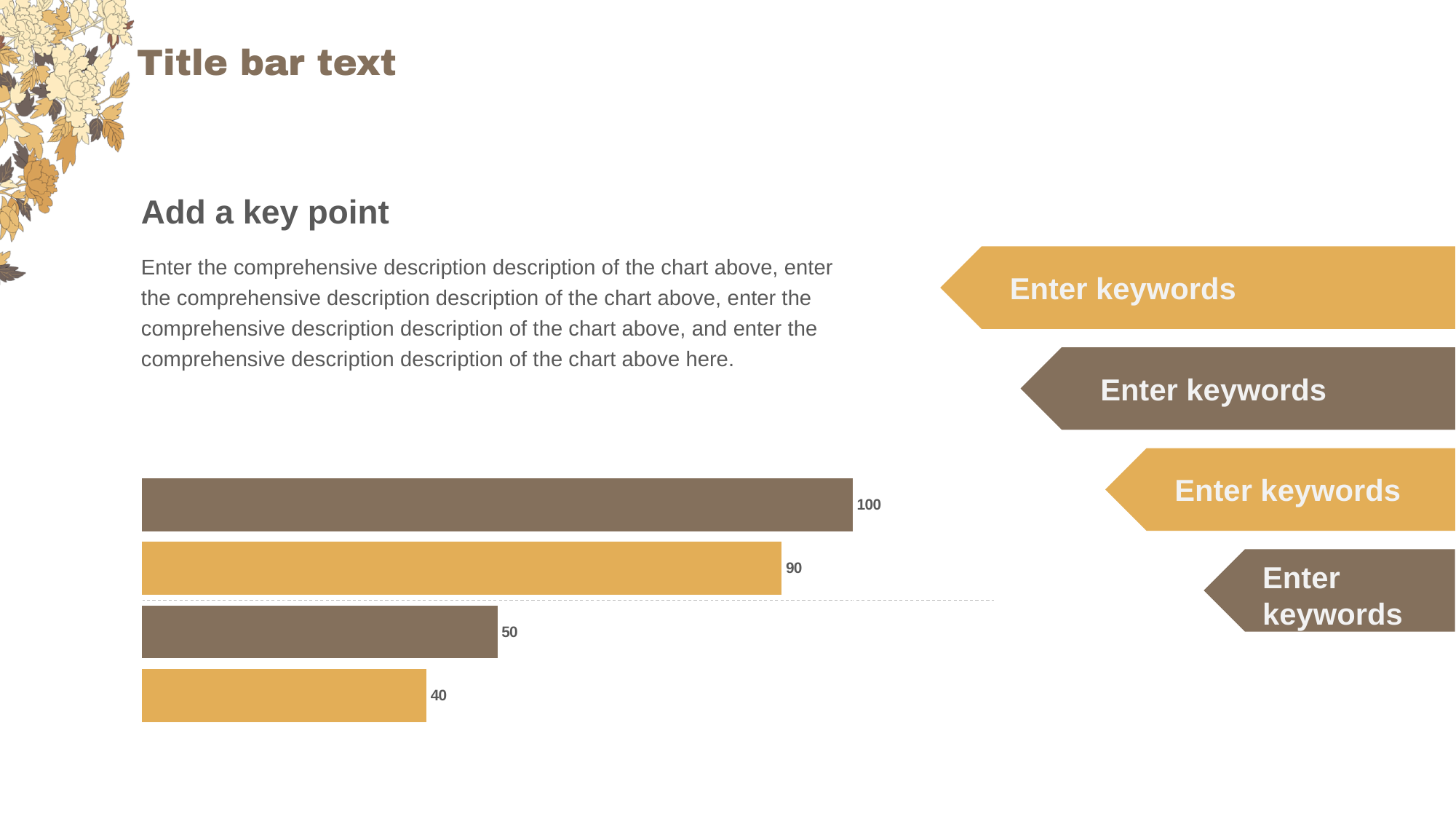

# Title bar text
Add a key point
Enter the comprehensive description description of the chart above, enter the comprehensive description description of the chart above, enter the comprehensive description description of the chart above, and enter the comprehensive description description of the chart above here.

Enter keywords

Enter keywords

Enter keywords

### Chart

| Category | 类别 1 | 类别 2 | 类别 3 | 类别 4 |
|---|---|---|---|---|
| 项目 1 | 100.0 | 90.0 | 50.0 | 40.0 |
Enter keywords